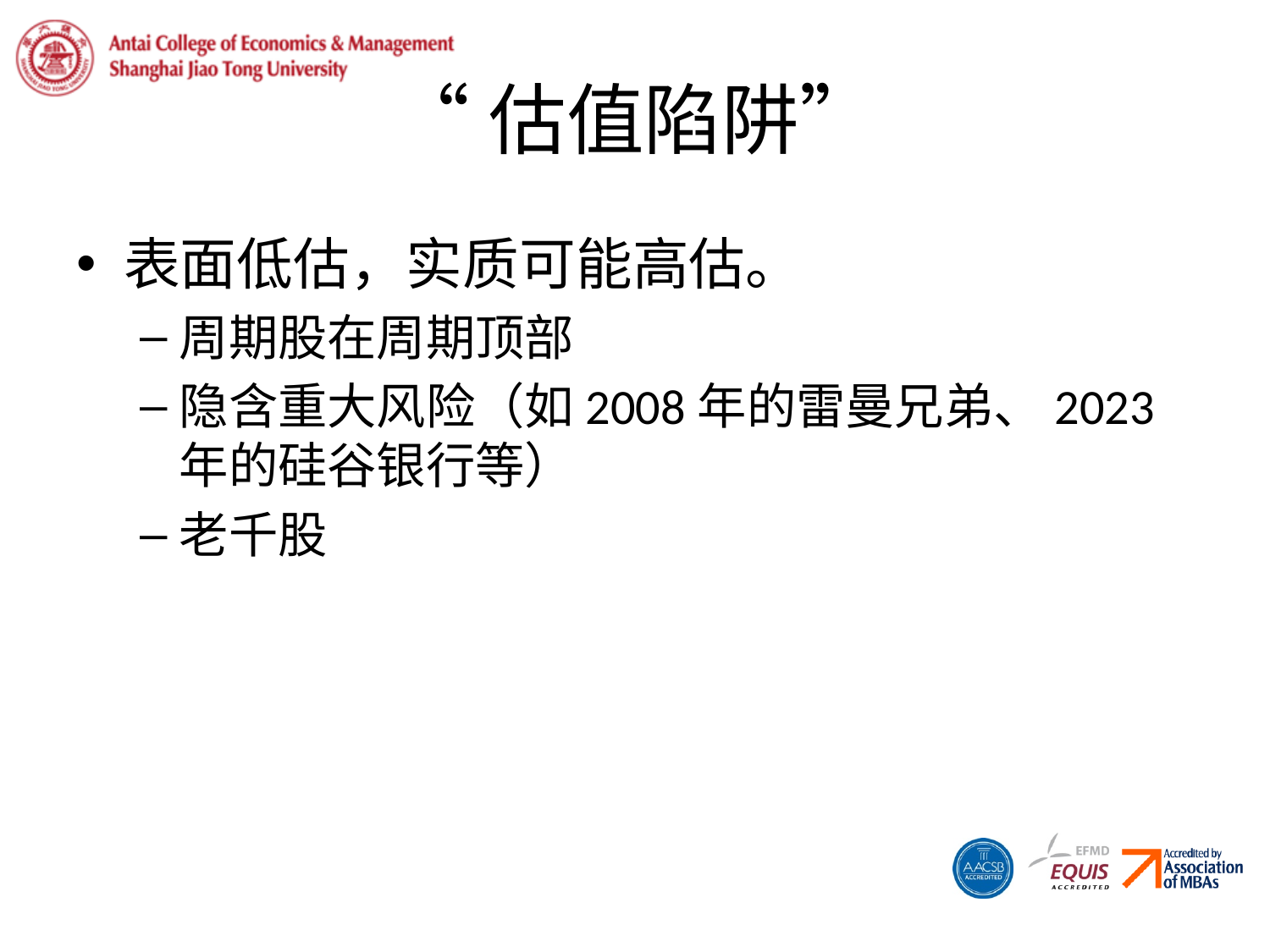

# “估值陷阱”
表面低估，实质可能高估。
周期股在周期顶部
隐含重大风险（如2008年的雷曼兄弟、2023年的硅谷银行等）
老千股